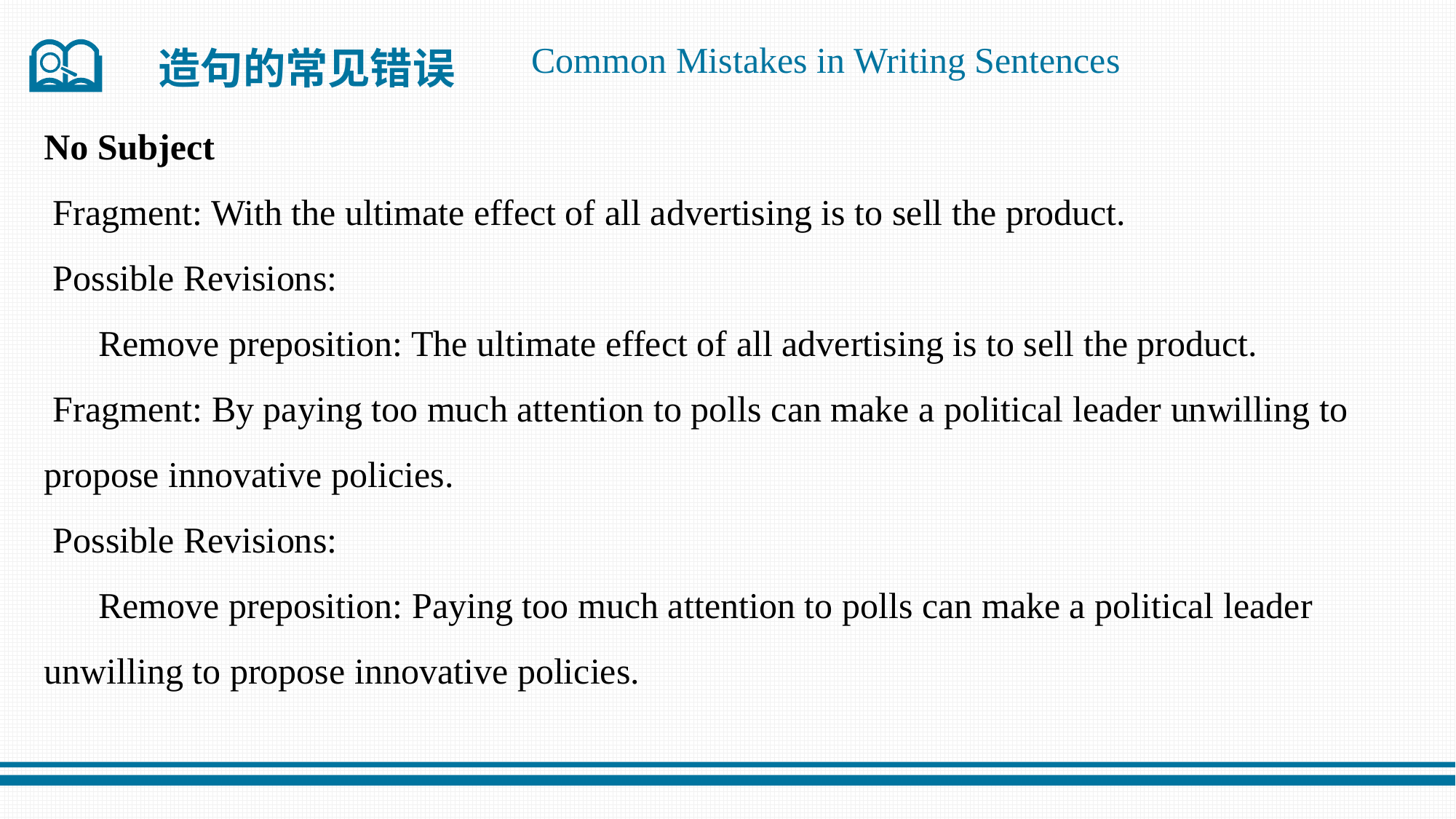

Common Mistakes in Writing Sentences
造句的常见错误
No Subject
 Fragment: With the ultimate effect of all advertising is to sell the product.
 Possible Revisions:
      Remove preposition: The ultimate effect of all advertising is to sell the product.
 Fragment: By paying too much attention to polls can make a political leader unwilling to
propose innovative policies.
 Possible Revisions:
      Remove preposition: Paying too much attention to polls can make a political leader
unwilling to propose innovative policies.